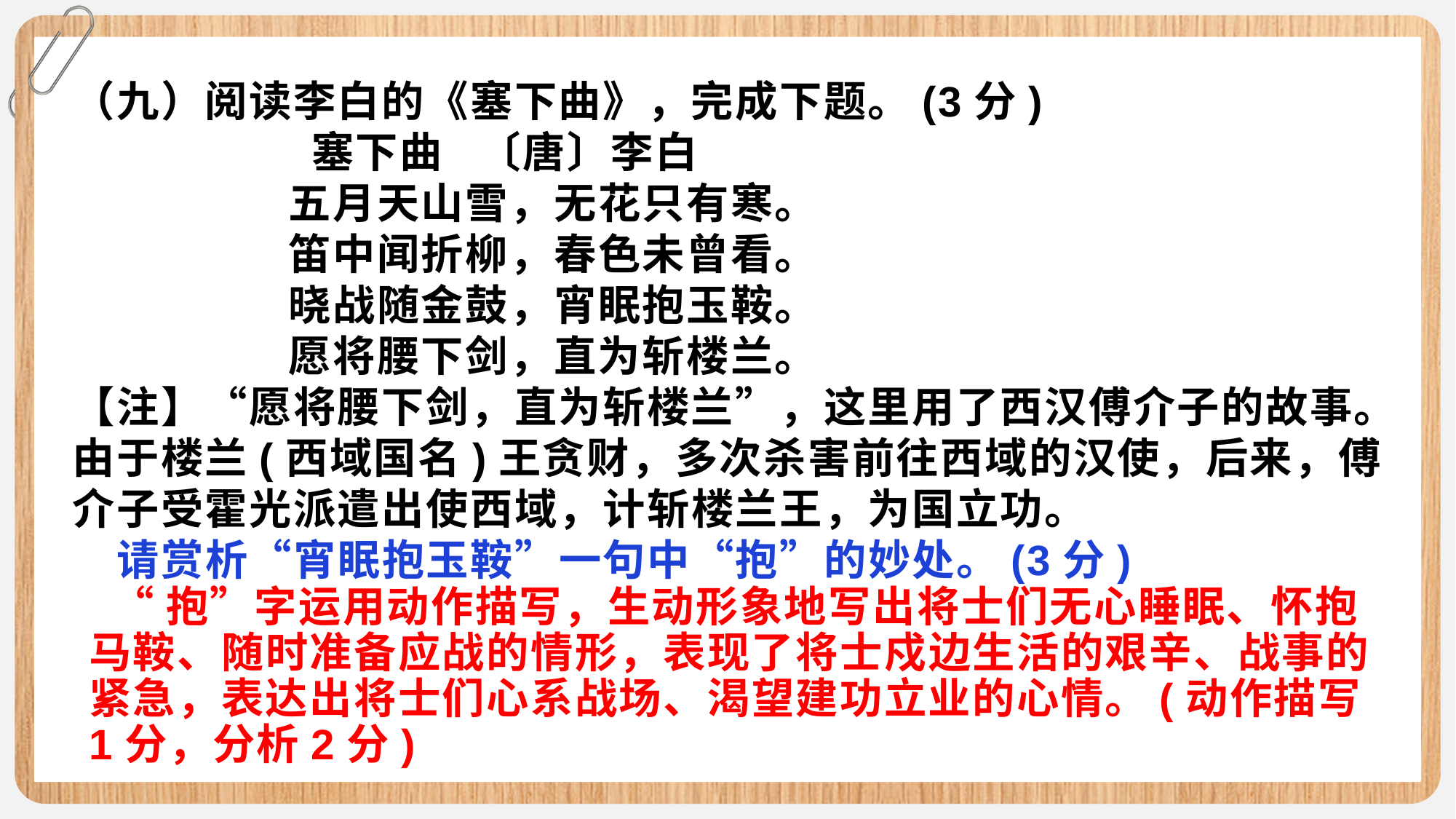

（九）阅读李白的《塞下曲》，完成下题。(3分)
                    塞下曲   〔唐〕李白
                  五月天山雪，无花只有寒。
                  笛中闻折柳，春色未曾看。
                  晓战随金鼓，宵眠抱玉鞍。
                  愿将腰下剑，直为斩楼兰。
【注】“愿将腰下剑，直为斩楼兰”，这里用了西汉傅介子的故事。由于楼兰(西域国名)王贪财，多次杀害前往西域的汉使，后来，傅介子受霍光派遣出使西域，计斩楼兰王，为国立功。
   请赏析“宵眠抱玉鞍”一句中“抱”的妙处。(3分)
  “抱”字运用动作描写，生动形象地写出将士们无心睡眠、怀抱马鞍、随时准备应战的情形，表现了将士戍边生活的艰辛、战事的紧急，表达出将士们心系战场、渴望建功立业的心情。(动作描写1分，分析2分)